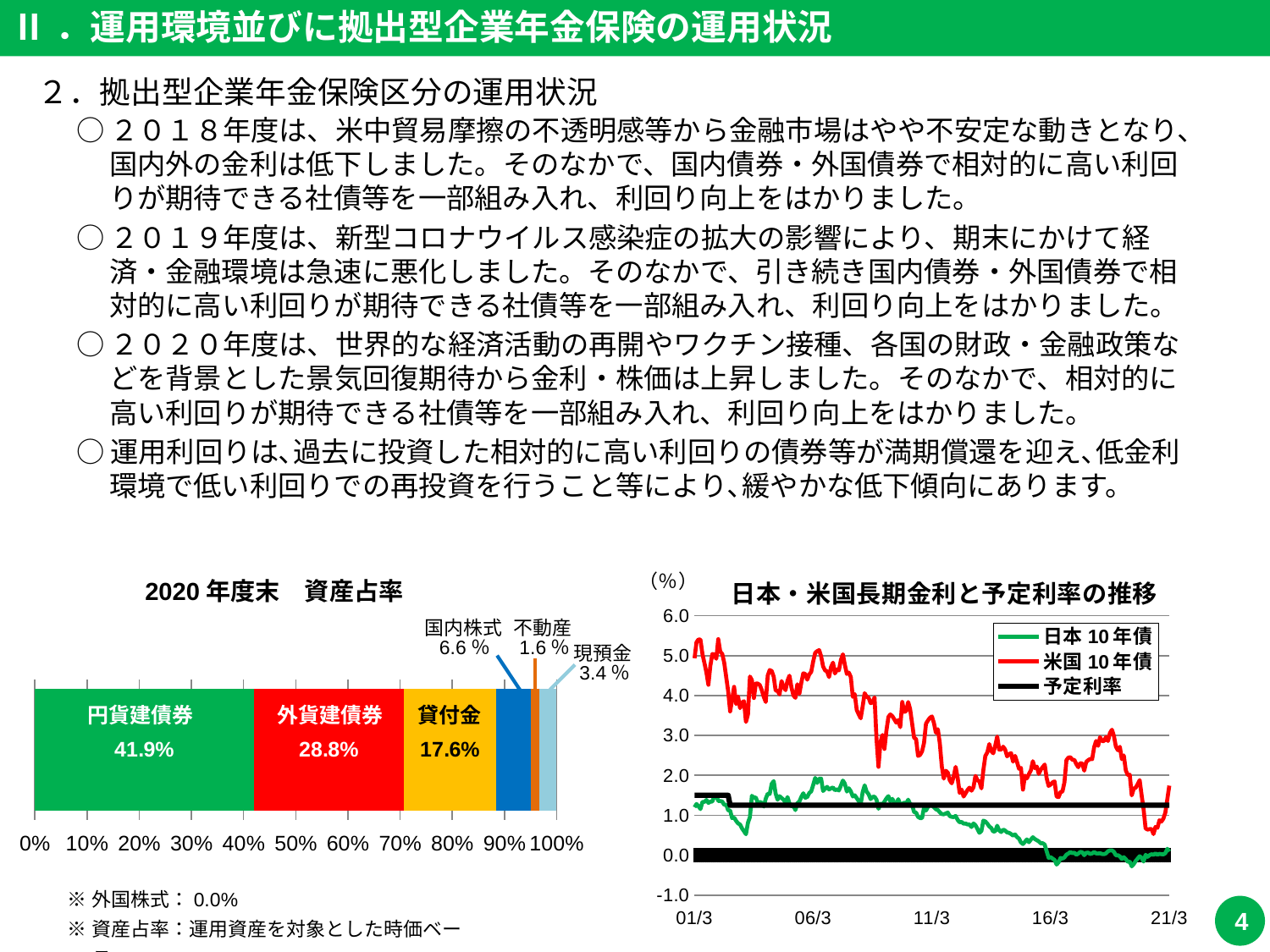

# Ⅱ．運用環境並びに拠出型企業年金保険の運用状況
２．拠出型企業年金保険区分の運用状況
○２０１８年度は、米中貿易摩擦の不透明感等から金融市場はやや不安定な動きとなり、国内外の金利は低下しました。そのなかで、国内債券・外国債券で相対的に高い利回りが期待できる社債等を一部組み入れ、利回り向上をはかりました。
○２０１９年度は、新型コロナウイルス感染症の拡大の影響により、期末にかけて経済・金融環境は急速に悪化しました。そのなかで、引き続き国内債券・外国債券で相対的に高い利回りが期待できる社債等を一部組み入れ、利回り向上をはかりました。
○２０２０年度は、世界的な経済活動の再開やワクチン接種、各国の財政・金融政策などを背景とした景気回復期待から金利・株価は上昇しました。そのなかで、相対的に高い利回りが期待できる社債等を一部組み入れ、利回り向上をはかりました。
○運用利回りは､過去に投資した相対的に高い利回りの債券等が満期償還を迎え､低金利環境で低い利回りでの再投資を行うこと等により､緩やかな低下傾向にあります。

### Chart: 日本・米国長期金利と予定利率の推移

| Category | 日本10年債 | 米国10年債 |  |
|---|---|---|---|
| 01/3 | 1.2001000000000002 | 4.9345 | 1.5 |
|  | 1.2826 | 5.3356 | 1.5 |
|  | 1.225799999999999 | 5.4054 | 1.5 |
|  | 1.1561000000000001 | 5.401600000000004 | 1.5 |
|  | 1.3344 | 5.039400000000001 | 1.5 |
|  | 1.3357999999999992 | 4.819500000000001 | 1.5 |
|  | 1.3841 | 4.5784 | 1.5 |
|  | 1.3107 | 4.269 | 1.5 |
|  | 1.3398999999999992 | 4.7483 | 1.5 |
|  | 1.3453000000000002 | 5.04 | 1.5 |
|  | 1.4801 | 5.030600000000002 | 1.5 |
|  | 1.496 | 4.9208 | 1.5 |
| 02/3 | 1.3604 | 5.4127 | 1.5 |
|  | 1.3554000000000002 | 5.0985000000000005 | 1.5 |
|  | 1.3451 | 5.043600000000001 | 1.5 |
|  | 1.262 | 4.8256000000000006 | 1.5 |
|  | 1.2646000000000002 | 4.4648999999999965 | 1.5 |
|  | 1.1256000000000002 | 4.112099999999996 | 1.5 |
| 02/9 | 1.1158999999999992 | 3.6036 | 1.25 |
|  | 0.9291 | 3.9007 | 1.25 |
|  | 0.9430000000000005 | 4.2187 | 1.25 |
|  | 0.8603000000000005 | 3.7867 | 1.25 |
|  | 0.7967000000000005 | 3.9770000000000003 | 1.25 |
|  | 0.7705000000000005 | 3.6835000000000018 | 1.25 |
| 03/3 | 0.6700000000000007 | 3.8245999999999998 | 1.25 |
|  | 0.6005 | 3.8590999999999984 | 1.25 |
|  | 0.5252 | 3.337499999999998 | 1.25 |
|  | 0.8122 | 3.5288000000000004 | 1.25 |
|  | 0.9566000000000004 | 4.4764000000000035 | 1.25 |
|  | 1.4884000000000002 | 4.3852 | 1.25 |
|  | 1.4386999999999992 | 3.9383000000000004 | 1.25 |
|  | 1.4448999999999992 | 4.2992 | 1.25 |
|  | 1.2998999999999992 | 4.299 | 1.25 |
|  | 1.3348 | 4.2631000000000006 | 1.25 |
|  | 1.3118999999999992 | 4.1357 | 1.25 |
|  | 1.2205999999999992 | 3.9652000000000003 | 1.25 |
| 04/3 | 1.415199999999999 | 3.8388999999999984 | 1.25 |
|  | 1.5403 | 4.5015 | 1.25 |
|  | 1.5324 | 4.6370000000000005 | 1.25 |
|  | 1.7857999999999992 | 4.614599999999996 | 1.25 |
|  | 1.8557999999999992 | 4.474600000000002 | 1.25 |
|  | 1.5404 | 4.124299999999996 | 1.25 |
|  | 1.3903 | 4.117799999999996 | 1.25 |
|  | 1.4782000000000002 | 4.027899999999996 | 1.25 |
|  | 1.4345999999999992 | 4.3637999999999995 | 1.25 |
|  | 1.3906 | 4.2183 | 1.25 |
|  | 1.3157999999999992 | 4.1348999999999965 | 1.25 |
|  | 1.4556999999999987 | 4.371300000000002 | 1.25 |
| 05/3 | 1.2965 | 4.4973 | 1.25 |
|  | 1.2243000000000002 | 4.2042 | 1.25 |
|  | 1.2392999999999992 | 4.0039 | 1.25 |
|  | 1.1296999999999993 | 3.9429000000000003 | 1.25 |
|  | 1.3 | 4.2826 | 1.25 |
|  | 1.3433000000000002 | 4.0424 | 1.25 |
|  | 1.4598999999999986 | 4.3262 | 1.25 |
|  | 1.5506 | 4.557199999999996 | 1.25 |
|  | 1.4372999999999991 | 4.5383000000000004 | 1.25 |
|  | 1.46 | 4.397600000000001 | 1.25 |
|  | 1.5561 | 4.53 | 1.25 |
|  | 1.5983 | 4.5927 | 1.25 |
| 06/3 | 1.7591999999999992 | 4.8539999999999965 | 1.25 |
|  | 1.9363000000000001 | 5.0709 | 1.25 |
|  | 1.8101 | 5.112099999999996 | 1.25 |
|  | 1.9131 | 5.1373999999999995 | 1.25 |
|  | 1.9181000000000001 | 4.987 | 1.25 |
|  | 1.6087 | 4.7283 | 1.25 |
|  | 1.6660000000000001 | 4.631600000000002 | 1.25 |
|  | 1.7117999999999987 | 4.6064 | 1.25 |
|  | 1.6458000000000002 | 4.4620999999999995 | 1.25 |
|  | 1.6742000000000001 | 4.71 | 1.25 |
|  | 1.6953 | 4.8256000000000006 | 1.25 |
|  | 1.6266 | 4.5539999999999985 | 1.25 |
| 07/3 | 1.6497000000000002 | 4.6519999999999975 | 1.25 |
|  | 1.6202 | 4.631600000000002 | 1.25 |
|  | 1.7442 | 4.8897 | 1.25 |
|  | 1.8703 | 5.0327 | 1.25 |
|  | 1.7904 | 4.7729 | 1.25 |
|  | 1.5942 | 4.5406 | 1.25 |
|  | 1.6754 | 4.576700000000002 | 1.25 |
|  | 1.6003 | 4.4674000000000005 | 1.25 |
|  | 1.4697999999999989 | 3.9686000000000003 | 1.25 |
|  | 1.5 | 4.0342 | 1.25 |
|  | 1.4294999999999987 | 3.6359999999999997 | 1.25 |
|  | 1.3554000000000002 | 3.5303 | 1.25 |
| 08/3 | 1.2745 | 3.4305999999999988 | 1.25 |
|  | 1.575 | 3.7279000000000018 | 1.25 |
|  | 1.75 | 4.0595 | 1.25 |
|  | 1.59 | 3.969 | 1.25 |
|  | 1.528 | 3.9461999999999997 | 1.25 |
|  | 1.4039999999999981 | 3.811599999999998 | 1.25 |
|  | 1.46 | 3.8234 | 1.25 |
|  | 1.4649999999999992 | 3.952999999999998 | 1.25 |
|  | 1.3900000000000001 | 2.92 | 1.25 |
|  | 1.163 | 2.212299999999998 | 1.25 |
|  | 1.288999999999999 | 2.8403 | 1.25 |
|  | 1.27 | 3.0131 | 1.25 |
| 09/3 | 1.342 | 2.6629 | 1.25 |
|  | 1.42 | 3.1149999999999998 | 1.25 |
|  | 1.4789999999999992 | 3.463 | 1.25 |
|  | 1.35 | 3.527 | 1.25 |
|  | 1.41 | 3.483 | 1.25 |
|  | 1.306 | 3.403 | 1.25 |
|  | 1.290999999999999 | 3.32 | 1.25 |
|  | 1.4039999999999981 | 3.3859999999999997 | 1.25 |
|  | 1.260999999999999 | 3.209 | 1.25 |
|  | 1.284999999999999 | 3.838999999999998 | 1.25 |
|  | 1.314999999999999 | 3.588 | 1.25 |
|  | 1.294999999999999 | 3.6149999999999998 | 1.25 |
| 10/3 | 1.3900000000000001 | 3.8369999999999984 | 1.25 |
|  | 1.28 | 3.657 | 1.25 |
|  | 1.254999999999999 | 3.296 | 1.25 |
|  | 1.081 | 2.944 | 1.25 |
|  | 1.064999999999999 | 2.909 | 1.25 |
|  | 0.9600000000000004 | 2.488 | 1.25 |
|  | 0.93 | 2.512999999999998 | 1.25 |
|  | 0.929 | 2.603 | 1.25 |
|  | 1.1900000000000008 | 2.8099999999999987 | 1.25 |
|  | 1.12 | 3.297 | 1.25 |
|  | 1.2089999999999992 | 3.375999999999998 | 1.25 |
|  | 1.252999999999999 | 3.444 | 1.25 |
| 11/3 | 1.2489999999999992 | 3.475999999999998 | 1.25 |
|  | 1.2 | 3.3139999999999987 | 1.25 |
|  | 1.149999999999999 | 3.069 | 1.25 |
|  | 1.131 | 3.158 | 1.25 |
|  | 1.075 | 2.798 | 1.25 |
|  | 1.028999999999999 | 2.225 | 1.25 |
|  | 1.024999999999999 | 1.917 | 1.25 |
|  | 1.044999999999999 | 2.1149999999999998 | 1.25 |
|  | 1.068 | 2.07 | 1.25 |
|  | 0.98 | 1.877999999999999 | 1.25 |
|  | 0.9600000000000004 | 1.798999999999999 | 1.25 |
|  | 0.9550000000000004 | 1.9740000000000009 | 1.25 |
| 12/3 | 0.984 | 2.2119999999999997 | 1.25 |
|  | 0.885 | 1.937 | 1.25 |
|  | 0.823 | 1.558999999999999 | 1.25 |
|  | 0.8330000000000004 | 1.645999999999999 | 1.25 |
|  | 0.79 | 1.4689999999999992 | 1.25 |
|  | 0.794 | 1.548999999999999 | 1.25 |
|  | 0.7700000000000005 | 1.633999999999999 | 1.25 |
|  | 0.7700000000000005 | 1.691 | 1.25 |
|  | 0.7050000000000004 | 1.616 | 1.25 |
|  | 0.795 | 1.7029999999999992 | 1.25 |
|  | 0.7490000000000004 | 1.987 | 1.25 |
|  | 0.6590000000000006 | 1.877 | 1.25 |
| 13/3 | 0.56 | 1.85 | 1.25 |
|  | 0.6050000000000004 | 1.673 | 1.25 |
|  | 0.8650000000000004 | 2.129 | 1.25 |
|  | 0.8450000000000004 | 2.487 | 1.25 |
|  | 0.79 | 2.577 | 1.25 |
|  | 0.7190000000000004 | 2.785 | 1.25 |
|  | 0.68 | 2.6109999999999998 | 1.25 |
|  | 0.59 | 2.5549999999999997 | 1.25 |
|  | 0.6000000000000004 | 2.745 | 1.25 |
|  | 0.7380000000000004 | 2.9709999999999988 | 1.25 |
|  | 0.6200000000000004 | 2.645 | 1.25 |
|  | 0.581 | 2.648 | 1.25 |
| 14/3 | 0.6400000000000005 | 2.719 | 1.25 |
|  | 0.6150000000000004 | 2.647 | 1.25 |
|  | 0.57 | 2.476999999999998 | 1.25 |
|  | 0.56 | 2.5309999999999997 | 1.25 |
|  | 0.53 | 2.5589999999999997 | 1.25 |
|  | 0.4900000000000002 | 2.344 | 1.25 |
|  | 0.52 | 2.4899999999999998 | 1.25 |
|  | 0.455 | 2.335999999999998 | 1.25 |
|  | 0.4150000000000002 | 2.165 | 1.25 |
|  | 0.32000000000000023 | 2.188 | 1.25 |
|  | 0.2800000000000001 | 1.641999999999999 | 1.25 |
|  | 0.33500000000000035 | 1.9940000000000009 | 1.25 |
| 15/3 | 0.39500000000000035 | 1.923999999999999 | 1.25 |
|  | 0.32500000000000023 | 2.032999999999998 | 1.25 |
|  | 0.39000000000000024 | 2.122 | 1.25 |
|  | 0.45 | 2.3539999999999988 | 1.25 |
|  | 0.4050000000000001 | 2.181 | 1.25 |
|  | 0.3750000000000002 | 2.219 | 1.25 |
|  | 0.3450000000000001 | 2.038 | 1.25 |
|  | 0.2950000000000002 | 2.143 | 1.25 |
|  | 0.3000000000000002 | 2.207 | 1.25 |
|  | 0.265 | 2.27 | 1.25 |
|  | 0.09500000000000004 | 1.921999999999999 | 1.25 |
|  | -0.065 | 1.736 | 1.25 |
| 16/3 | -0.05 | 1.77 | 1.25 |
|  | -0.085 | 1.825 | 1.25 |
|  | -0.12000000000000002 | 1.847 | 1.25 |
|  | -0.234 | 1.4709999999999992 | 1.25 |
|  | -0.1800000000000001 | 1.454 | 1.25 |
|  | -0.06900000000000003 | 1.581 | 1.25 |
|  | -0.085 | 1.595 | 1.25 |
|  | -0.055000000000000014 | 1.826 | 1.25 |
|  | 0.014999999999999998 | 2.3819999999999997 | 1.25 |
|  | 0.041 | 2.445 | 1.25 |
|  | 0.081 | 2.4539999999999997 | 1.25 |
|  | 0.05 | 2.3909999999999987 | 1.25 |
| 17/3 | 0.065 | 2.388 | 1.25 |
|  | 0.010000000000000005 | 2.281 | 1.25 |
|  | 0.04000000000000002 | 2.204 | 1.25 |
|  | 0.08400000000000005 | 2.3049999999999997 | 1.25 |
|  | 0.07300000000000001 | 2.295 | 1.25 |
|  | 0.0 | 2.118 | 1.25 |
|  | 0.06000000000000003 | 2.3339999999999987 | 1.25 |
|  | 0.065 | 2.38 | 1.25 |
|  | 0.030000000000000002 | 2.4109999999999987 | 1.25 |
|  | 0.04500000000000001 | 2.4059999999999997 | 1.25 |
|  | 0.08000000000000004 | 2.706 | 1.25 |
|  | 0.04500000000000001 | 2.8619999999999997 | 1.25 |
| 18/3 | 0.041 | 2.74 | 1.25 |
|  | 0.05 | 2.9579999999999997 | 1.25 |
|  | 0.030000000000000002 | 2.8589999999999987 | 1.25 |
|  | 0.025 | 2.8609999999999998 | 1.25 |
|  | 0.046 | 2.961 | 1.25 |
|  | 0.1 | 2.8609999999999998 | 1.25 |
|  | 0.12000000000000002 | 3.062 | 1.25 |
|  | 0.12100000000000002 | 3.144 | 1.25 |
|  | 0.085 | 2.989 | 1.25 |
|  | -0.0040000000000000036 | 2.72 | 1.25 |
|  | -0.0010000000000000009 | 2.63 | 1.25 |
|  | -0.030000000000000002 | 2.7159999999999997 | 1.25 |
| 19/3 | -0.09500000000000004 | 2.4059999999999997 | 1.25 |
|  | -0.05 | 2.4989999999999997 | 1.25 |
|  | -0.1 | 2.125 | 1.25 |
|  | -0.165 | 2.006 | 1.25 |
|  | -0.16 | 2.0149999999999997 | 1.25 |
|  | -0.2800000000000001 | 1.498 | 1.25 |
|  | -0.225 | 1.665999999999999 | 1.25 |
|  | -0.1450000000000001 | 1.6922 | 1.25 |
|  | -0.085 | 1.776999999999999 | 1.25 |
|  | -0.025 | 1.8800000000000001 | 1.25 |
|  | -0.065 | 1.508 | 1.25 |
|  | -0.16 | 1.149999999999999 | 1.25 |
| 20/3 | 0.010000000000000005 | 0.6700000000000007 | 1.25 |
|  | -0.04200000000000002 | 0.6400000000000005 | 1.25 |
|  | 0.0 | 0.6530000000000006 | 1.25 |
|  | 0.025 | 0.6570000000000006 | 1.25 |
|  | 0.010000000000000005 | 0.529 | 1.25 |
|  | 0.04500000000000001 | 0.7060000000000004 | 1.25 |
|  | 0.010000000000000005 | 0.685 | 1.25 |
|  | 0.03500000000000001 | 0.8750000000000004 | 1.25 |
|  | 0.025 | 0.8410000000000004 | 1.25 |
|  | 0.02000000000000001 | 0.916 | 1.25 |
|  | 0.05 | 1.066999999999999 | 1.25 |
|  | 0.16 | 1.4069999999999991 | 1.25 |
| 21/3 | 0.09000000000000002 | 1.742 | 1.25 |
2020年度末　資産占率
国内株式6.6％
不動産1.6％
現預金3.4％

### Chart

| Category | 円貨建債券 | 外貨建債券 | 貸付金 | 国内株式 | 不動産 | 外国株式 | その他の資産 |
|---|---|---|---|---|---|---|---|
円貨建債券
外貨建債券
貸付金
※外国株式：0.0%
4
※資産占率：運用資産を対象とした時価ベース